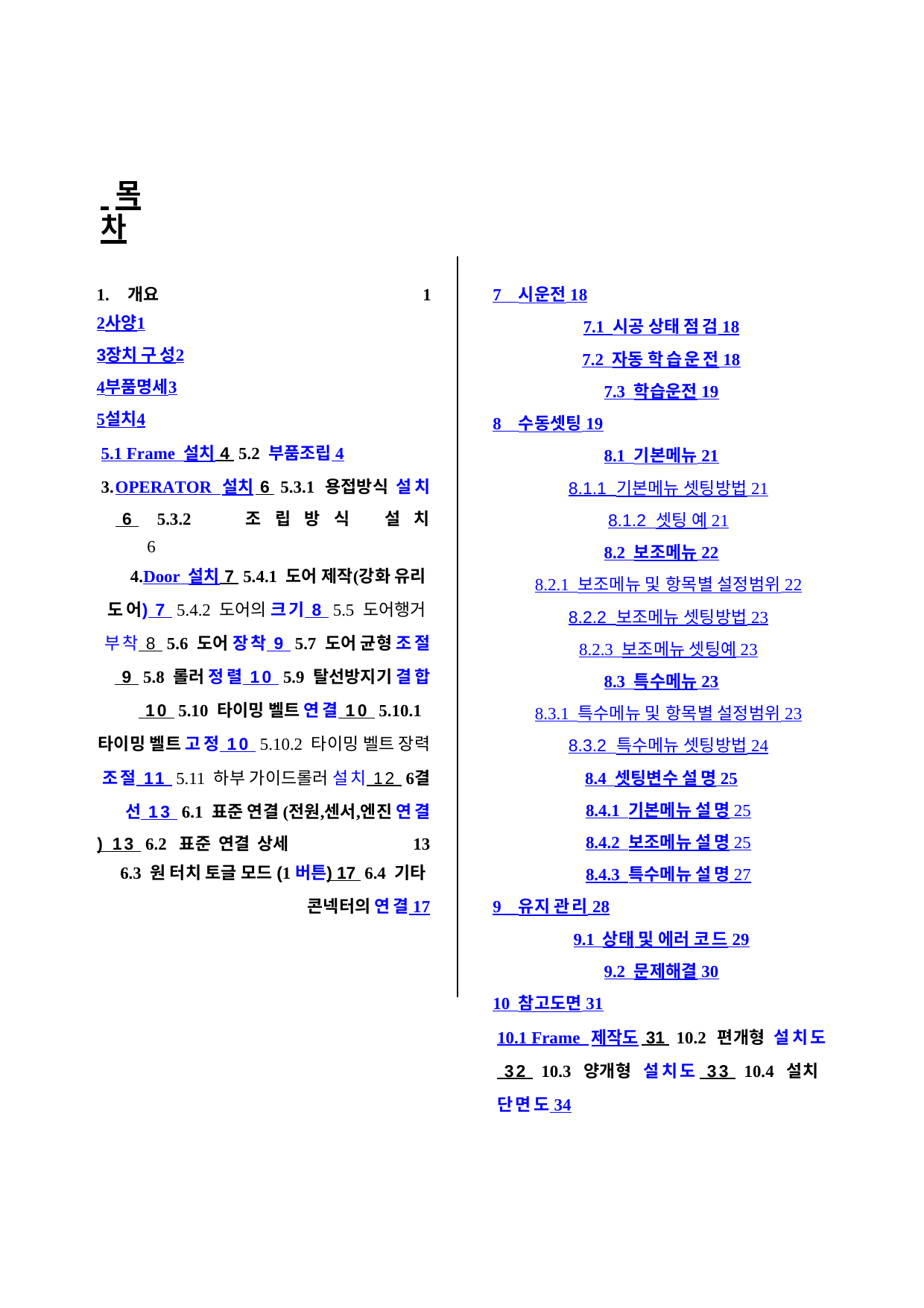

목 차

1.	개요 	1
2	사양	1
3	장치 구성	2
4	부품명세	3
5	설치	4
5.1 Frame  설치 	4  5.2  부품조립 	4
OPERATOR  설치 	6  5.3.1  용접방식 설치 	6  5.3.2  조립방식 설치 	6
Door  설치 						7  5.4.1  도어 제작(강화 유리 도어) 		7  5.4.2  도어의 크기 		8  5.5  도어행거 부착 					8  5.6  도어 장착 					9  5.7  도어 균형 조절 					9  5.8  롤러 정렬 			10  5.9  탈선방지기 결합 			10  5.10  타이밍 벨트 연결 			10  5.10.1  타이밍 벨트 고정 	10  5.10.2  타이밍 벨트 장력 조절 	11  5.11  하부 가이드롤러 설치 			12  6	결 선 				13  6.1  표준 연결 (전원,센서,엔진 연결) 			13  6.2  표준 연결 상세 		 13  6.3  원 터치 토글 모드 (1 버튼) 			17  6.4  기타 콘넥터의 연결 			17
7    시운전 	18
7.1  시공 상태 점검 	18
7.2  자동 학습운전 	18
7.3  학습운전 	19
8    수동셋팅 	19
8.1  기본메뉴 	21
8.1.1  기본메뉴 셋팅방법 	21
8.1.2  셋팅 예 	21
8.2  보조메뉴 	22
8.2.1  보조메뉴 및 항목별 설정범위 	22
8.2.2  보조메뉴 셋팅방법 	23
8.2.3  보조메뉴 셋팅예 	23
8.3  특수메뉴 	23
8.3.1  특수메뉴 및 항목별 설정범위 	23
8.3.2  특수메뉴 셋팅방법 	24
8.4  셋팅변수 설명 	25
8.4.1  기본메뉴 설명 	25
8.4.2  보조메뉴 설명 	25
8.4.3  특수메뉴 설명 	27
9    유지 관리 	28
9.1  상태 및 에러 코드 	29
9.2  문제해결 	30
10  참고도면 	31
10.1 Frame  제작도 	31  10.2  편개형 설치도 	32  10.3  양개형 설치도 	33  10.4  설치 단면도 	34